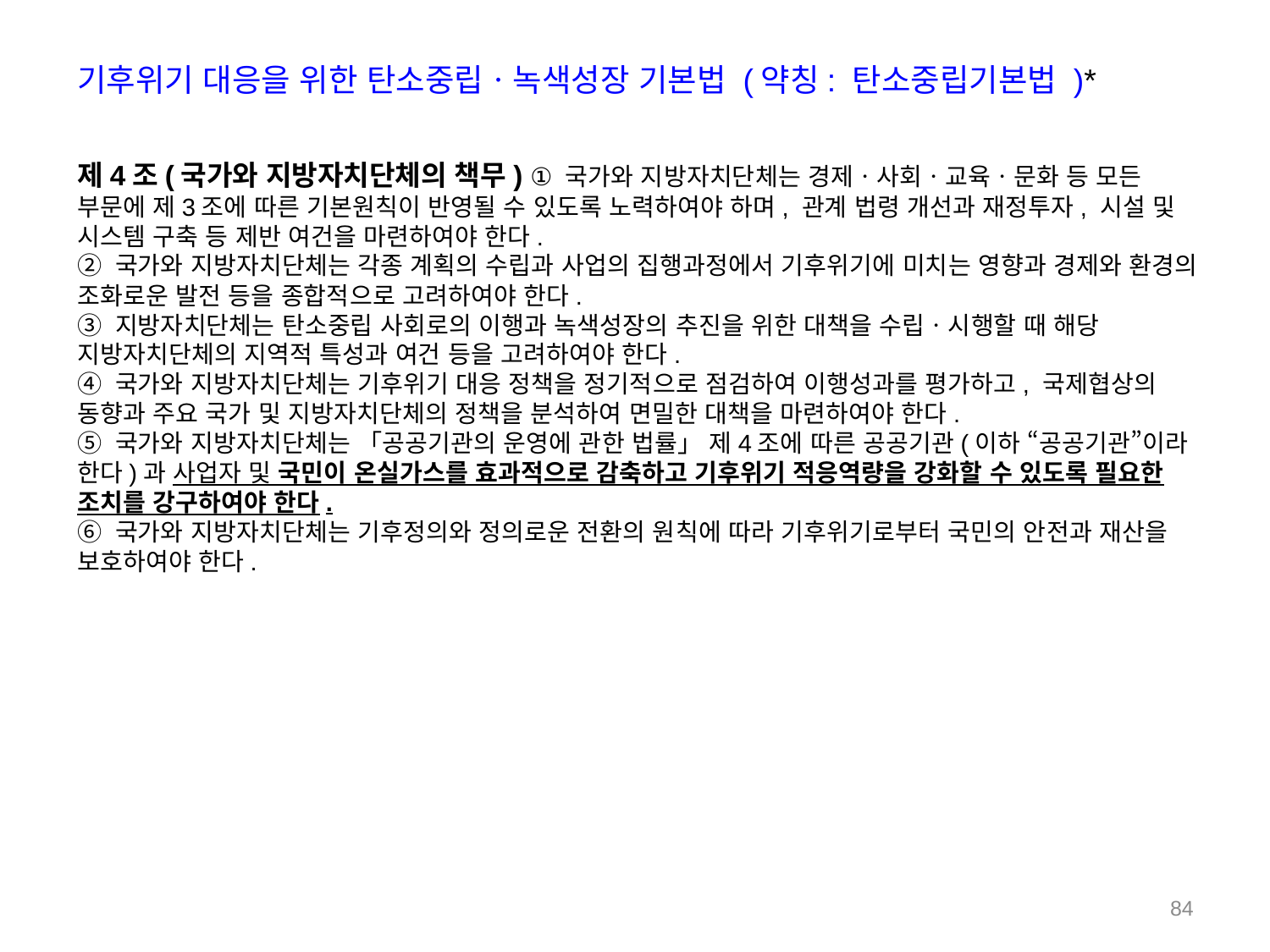

기후위기 대응을 위한 탄소중립ㆍ녹색성장 기본법 (약칭: 탄소중립기본법 )*

제4조(국가와 지방자치단체의 책무) ① 국가와 지방자치단체는 경제ㆍ사회ㆍ교육ㆍ문화 등 모든 부문에 제3조에 따른 기본원칙이 반영될 수 있도록 노력하여야 하며, 관계 법령 개선과 재정투자, 시설 및 시스템 구축 등 제반 여건을 마련하여야 한다.
② 국가와 지방자치단체는 각종 계획의 수립과 사업의 집행과정에서 기후위기에 미치는 영향과 경제와 환경의 조화로운 발전 등을 종합적으로 고려하여야 한다.
③ 지방자치단체는 탄소중립 사회로의 이행과 녹색성장의 추진을 위한 대책을 수립ㆍ시행할 때 해당 지방자치단체의 지역적 특성과 여건 등을 고려하여야 한다.
④ 국가와 지방자치단체는 기후위기 대응 정책을 정기적으로 점검하여 이행성과를 평가하고, 국제협상의 동향과 주요 국가 및 지방자치단체의 정책을 분석하여 면밀한 대책을 마련하여야 한다.
⑤ 국가와 지방자치단체는 「공공기관의 운영에 관한 법률」 제4조에 따른 공공기관(이하 “공공기관”이라 한다)과 사업자 및 국민이 온실가스를 효과적으로 감축하고 기후위기 적응역량을 강화할 수 있도록 필요한 조치를 강구하여야 한다.
⑥ 국가와 지방자치단체는 기후정의와 정의로운 전환의 원칙에 따라 기후위기로부터 국민의 안전과 재산을 보호하여야 한다.
84